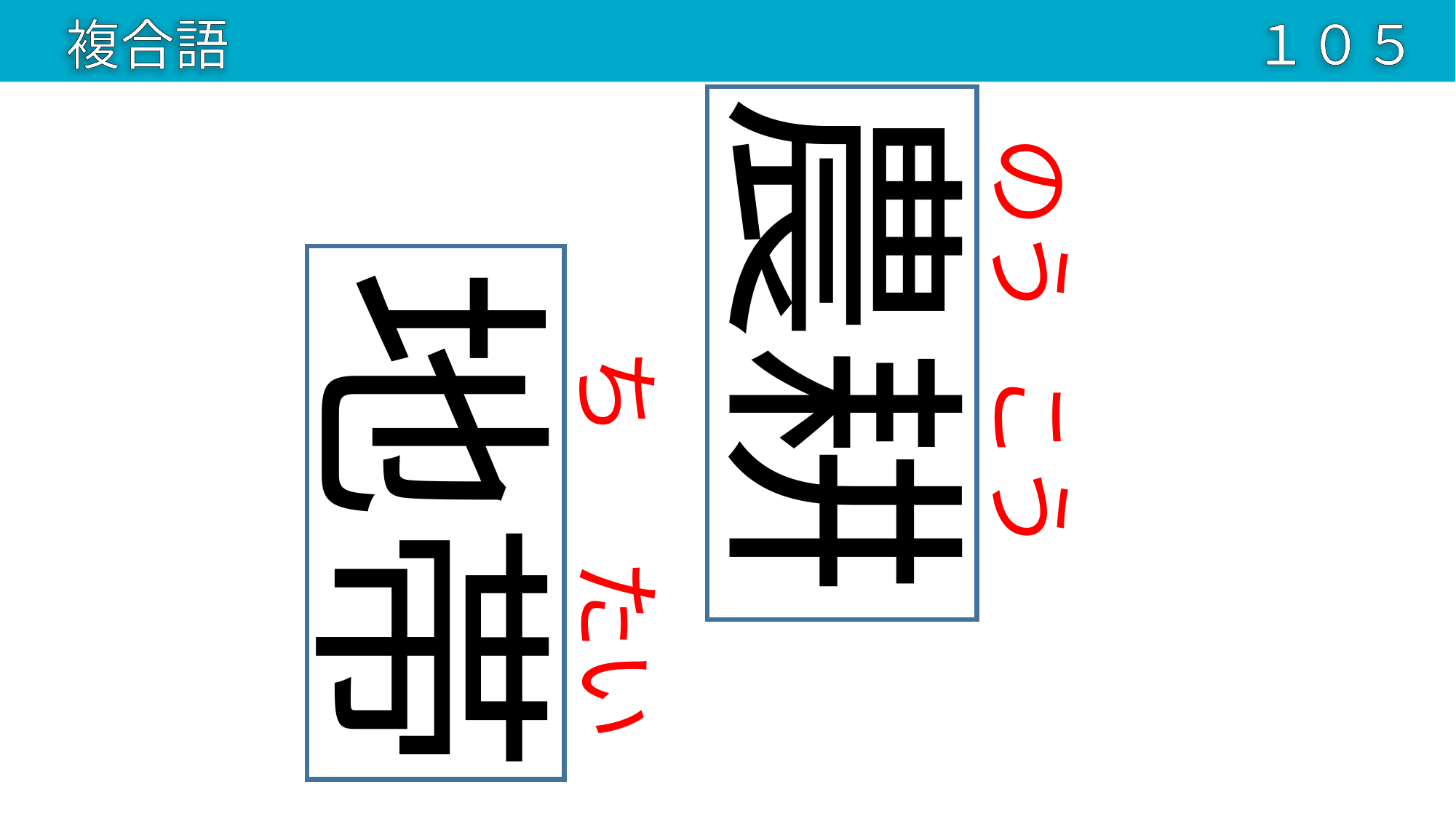

複合語
１０５
農耕

のう

地帯
ち
こう
たい